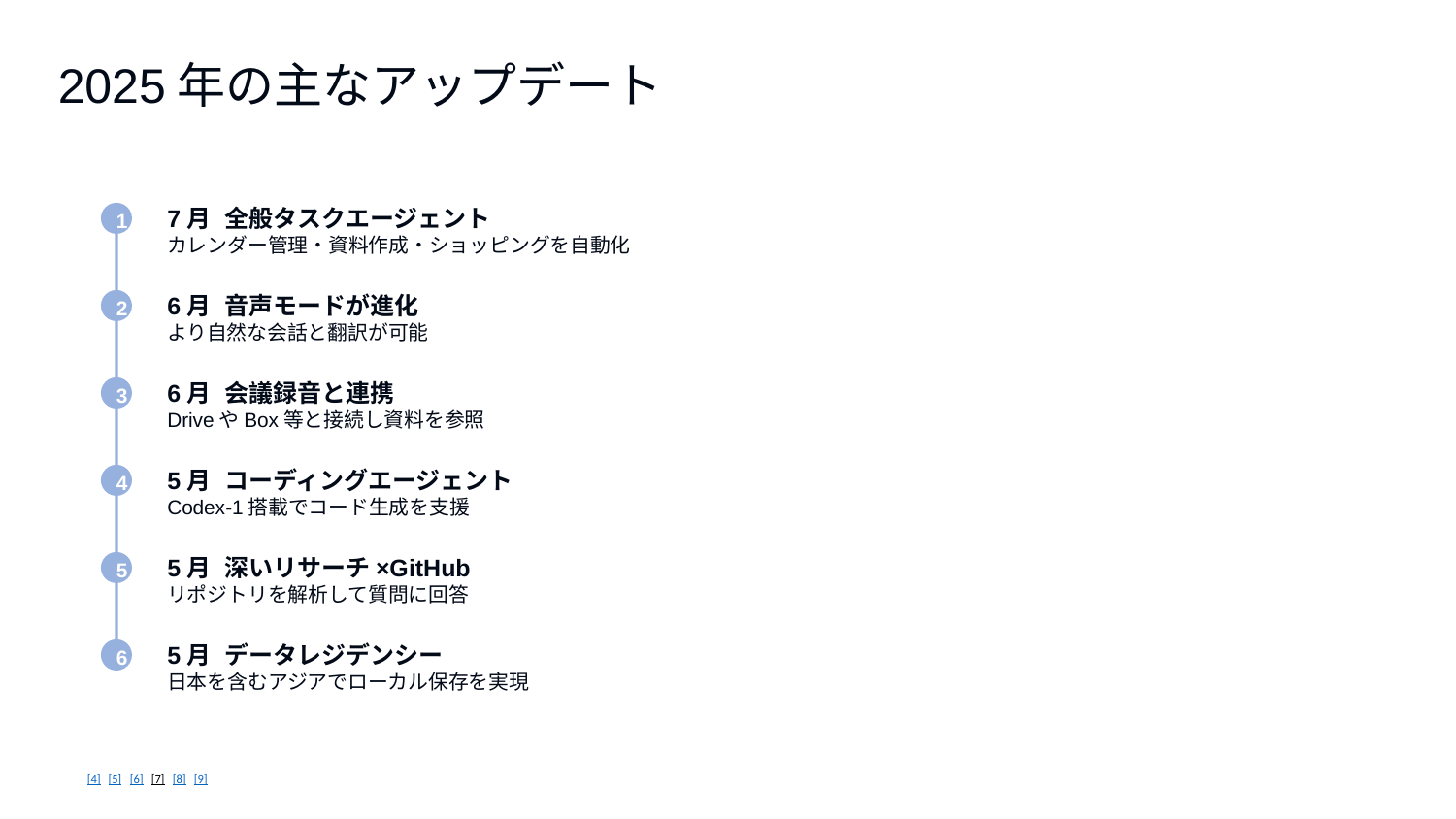

2025年の主なアップデート
7月  全般タスクエージェント
カレンダー管理・資料作成・ショッピングを自動化

1

6月  音声モードが進化
より自然な会話と翻訳が可能

2
6月  会議録音と連携
DriveやBox等と接続し資料を参照

3
5月  コーディングエージェント
Codex-1搭載でコード生成を支援

4
5月  深いリサーチ×GitHub
リポジトリを解析して質問に回答

5
5月  データレジデンシー
日本を含むアジアでローカル保存を実現

6
[4]   [5]   [6]   [7]   [8]   [9]